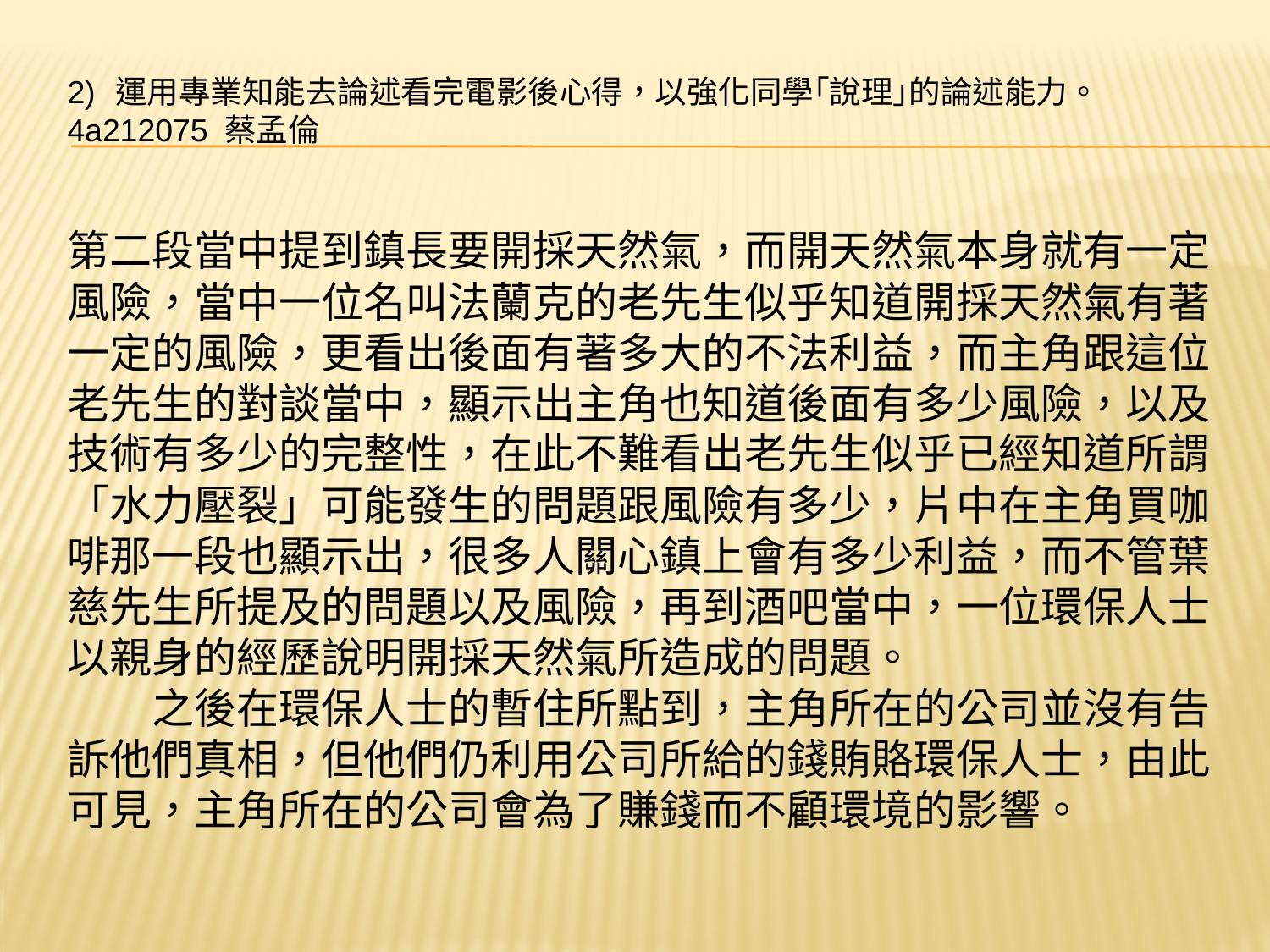

運用專業知能去論述看完電影後心得，以強化同學｢說理｣的論述能力。
4a212075 蔡孟倫

第二段當中提到鎮長要開採天然氣，而開天然氣本身就有一定風險，當中一位名叫法蘭克的老先生似乎知道開採天然氣有著一定的風險，更看出後面有著多大的不法利益，而主角跟這位老先生的對談當中，顯示出主角也知道後面有多少風險，以及技術有多少的完整性，在此不難看出老先生似乎已經知道所謂「水力壓裂」可能發生的問題跟風險有多少，片中在主角買咖啡那一段也顯示出，很多人關心鎮上會有多少利益，而不管葉慈先生所提及的問題以及風險，再到酒吧當中，一位環保人士以親身的經歷說明開採天然氣所造成的問題。
　　之後在環保人士的暫住所點到，主角所在的公司並沒有告訴他們真相，但他們仍利用公司所給的錢賄賂環保人士，由此可見，主角所在的公司會為了賺錢而不顧環境的影響。